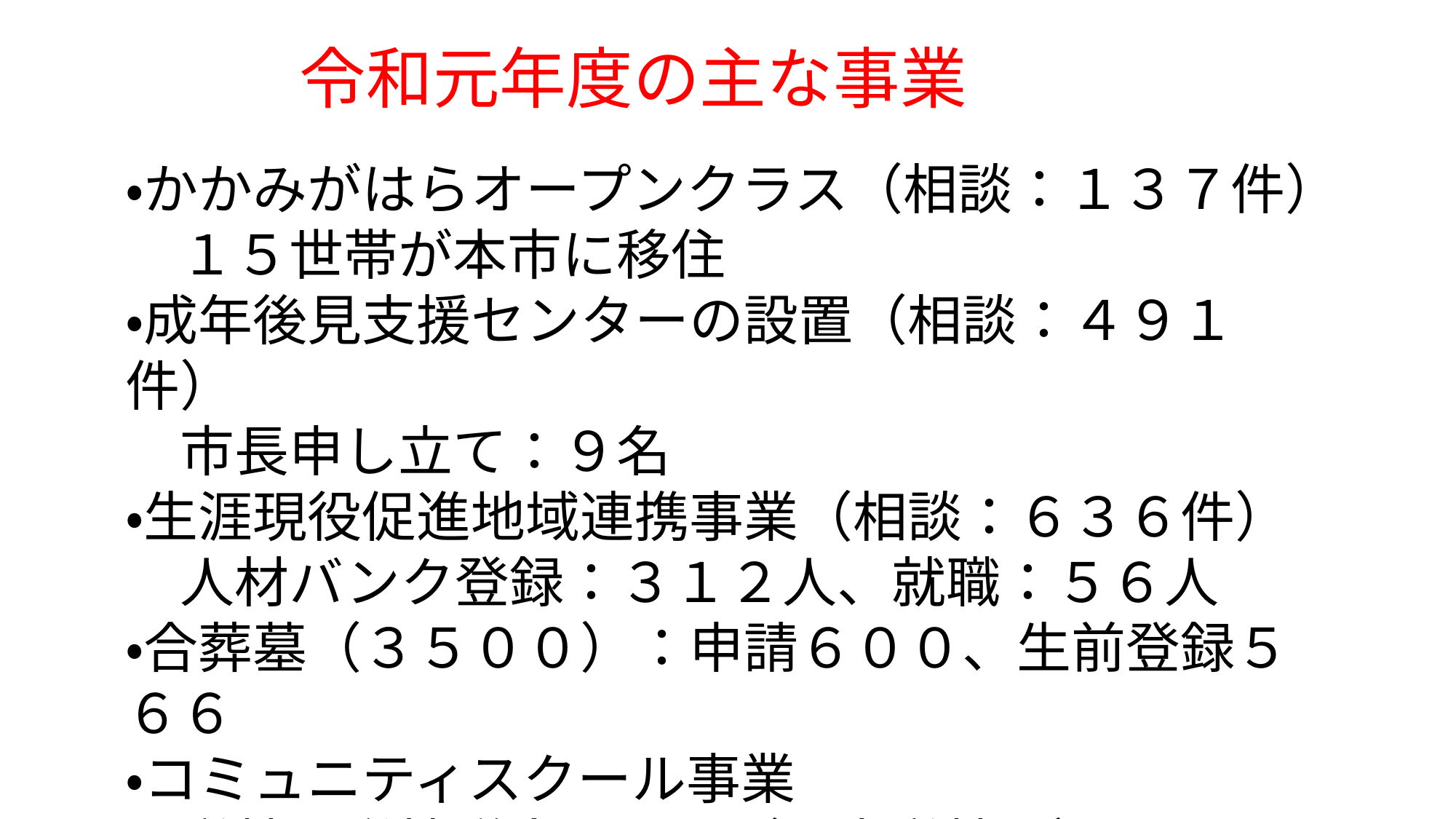

令和元年度の主な事業
・かかみがはらオープンクラス（相談：１３７件）
　１５世帯が本市に移住
・成年後見支援センターの設置（相談：４９１件）
　市長申し立て：９名
・生涯現役促進地域連携事業（相談：６３６件）
　人材バンク登録：３１２人、就職：５６人
・合葬墓（３５００）：申請６００、生前登録５６６
・コミュニティスクール事業
　学校運営協議会の設置（６中学校区）